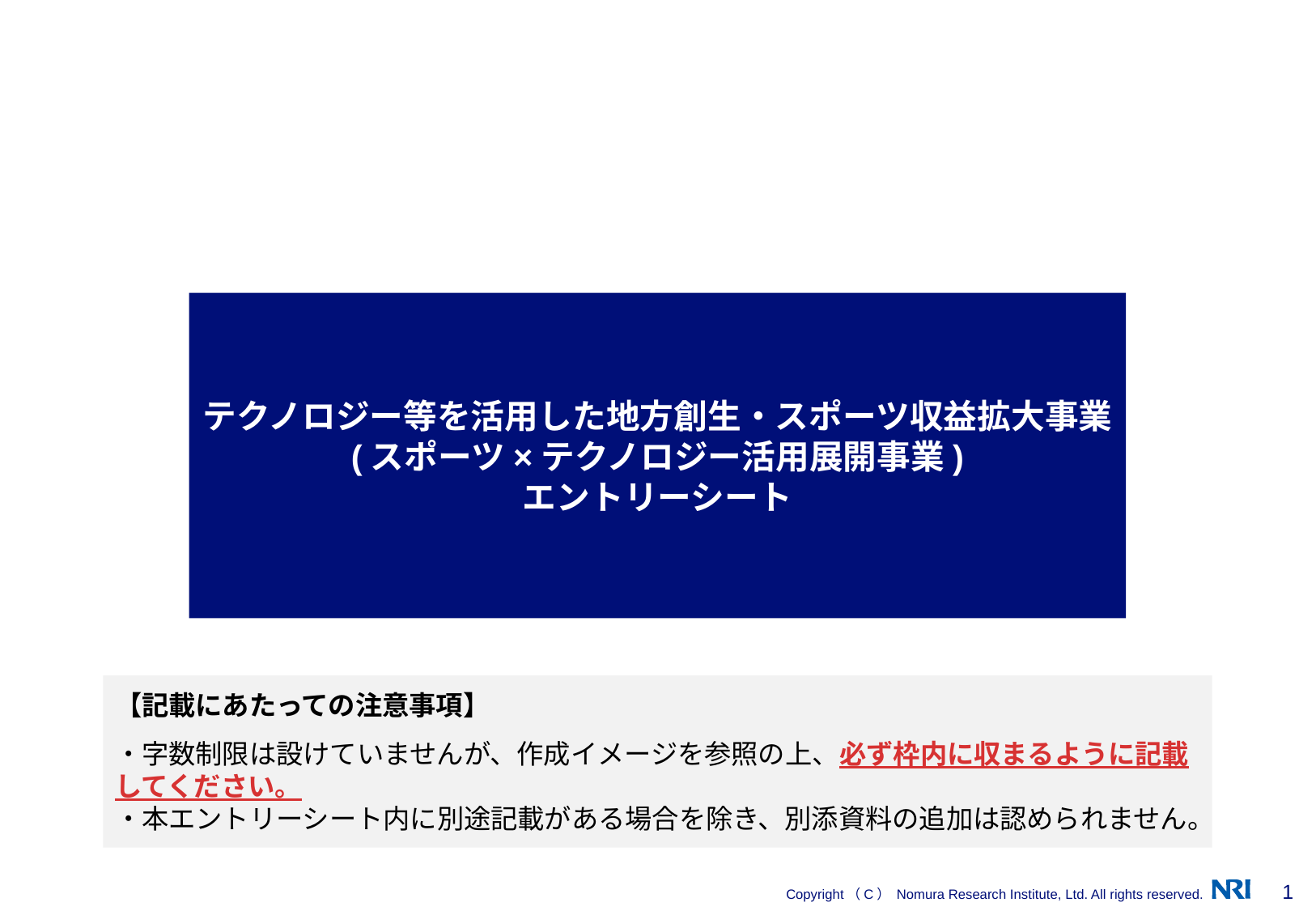

テクノロジー等を活用した地方創生・スポーツ収益拡大事業
(スポーツ×テクノロジー活用展開事業)
エントリーシート
【記載にあたっての注意事項】

・字数制限は設けていませんが、作成イメージを参照の上、必ず枠内に収まるように記載してください。
・本エントリーシート内に別途記載がある場合を除き、別添資料の追加は認められません。